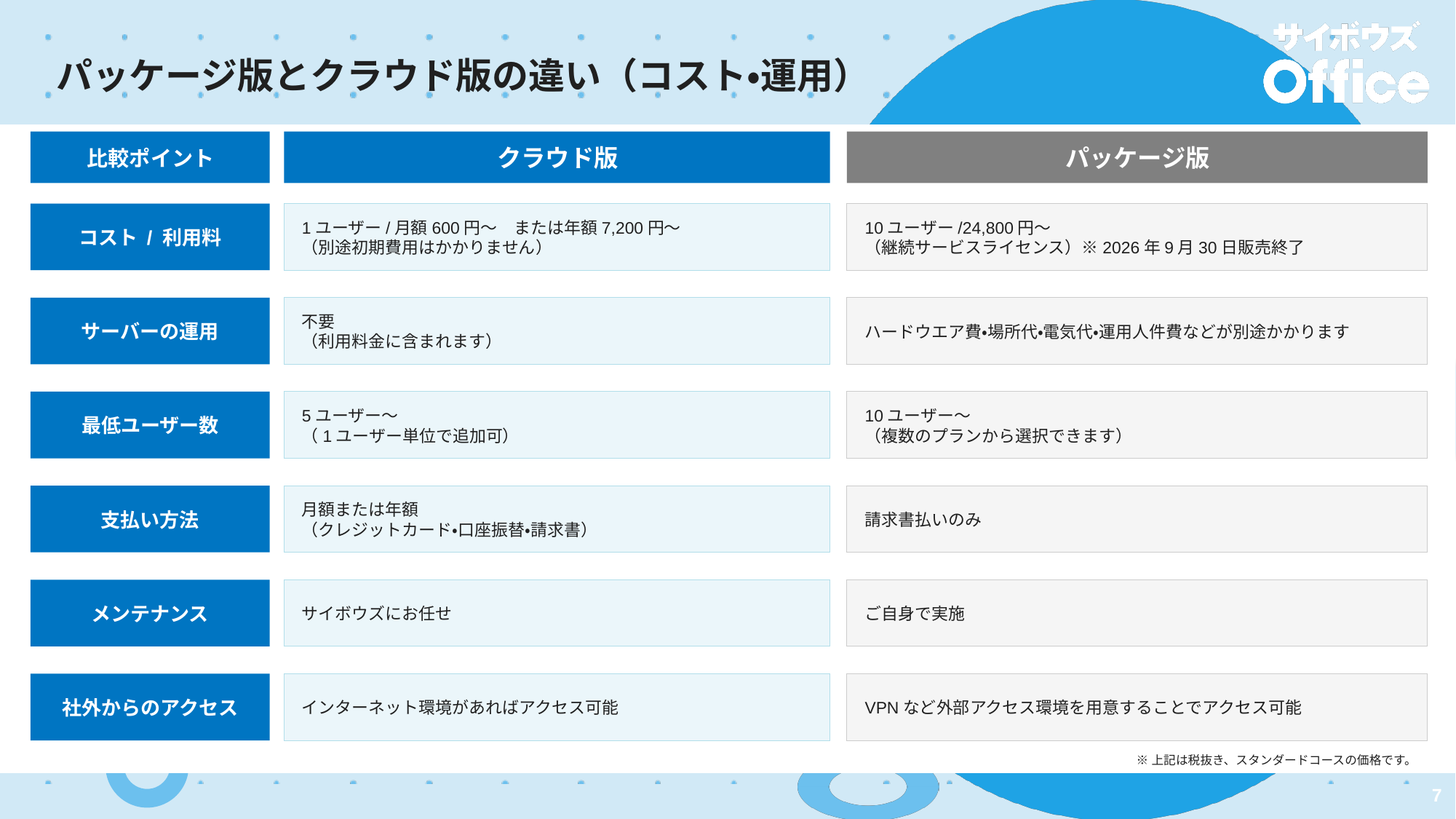

# パッケージ版とクラウド版の違い（コスト・運用）
比較ポイント
クラウド版
パッケージ版
コスト / 利用料
1ユーザー/月額600円〜　または年額7,200円〜
（別途初期費用はかかりません）
10ユーザー/24,800円〜
（継続サービスライセンス）※2026年9月30日販売終了
サーバーの運用
不要
（利用料金に含まれます）
ハードウエア費・場所代・電気代・運用人件費などが別途かかります
最低ユーザー数
5ユーザー〜
（1ユーザー単位で追加可）
10ユーザー〜
（複数のプランから選択できます）
支払い方法
月額または年額
（クレジットカード・口座振替・請求書）
請求書払いのみ
メンテナンス
サイボウズにお任せ
ご自身で実施
社外からのアクセス
インターネット環境があればアクセス可能
VPNなど外部アクセス環境を用意することでアクセス可能
※上記は税抜き、スタンダードコースの価格です。
7